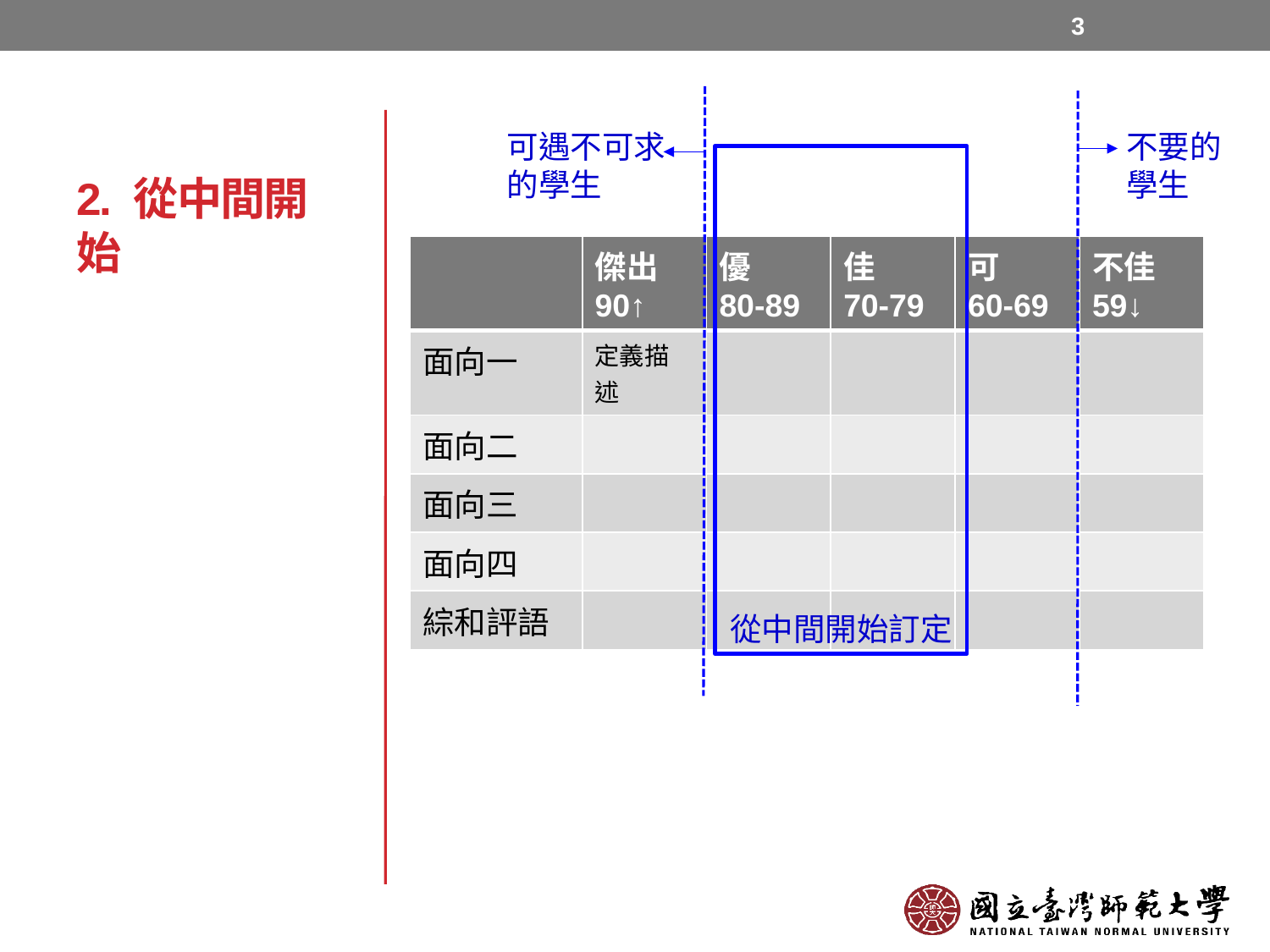

3
可遇不可求
的學生
不要的
學生
# 2. 從中間開始

從中間開始訂定

|  | 傑出 90↑ | 優 80-89 | 佳 70-79 | 可 60-69 | 不佳 59↓ |
| --- | --- | --- | --- | --- | --- |
| 面向一 | 定義描述 |  |  |  |  |
| 面向二 |  |  |  |  |  |
| 面向三 |  |  |  |  |  |
| 面向四 |  |  |  |  |  |
| 綜和評語 |  |  |  |  |  |